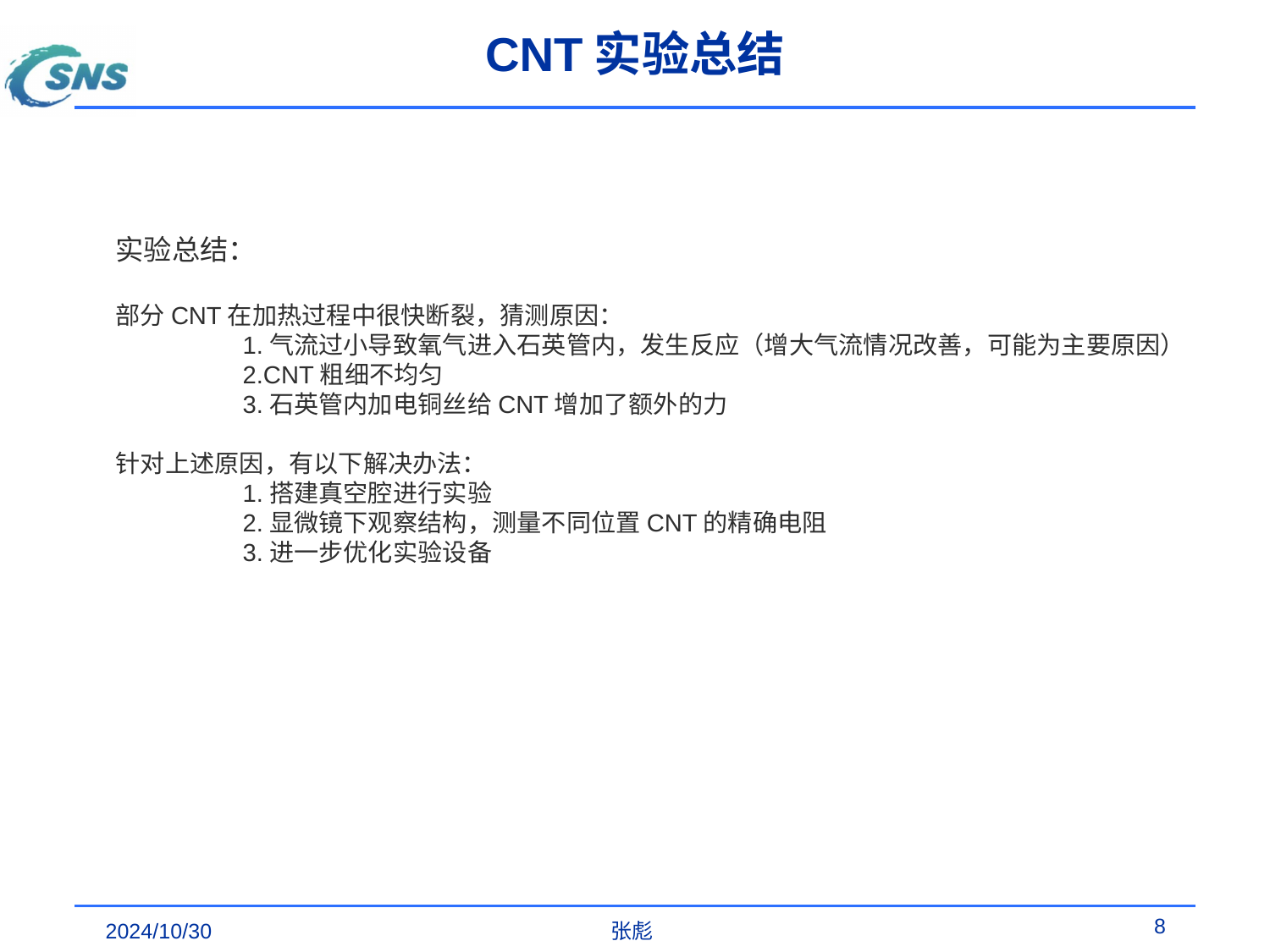

# CNT实验总结
实验总结：

部分CNT在加热过程中很快断裂，猜测原因：
	1.气流过小导致氧气进入石英管内，发生反应（增大气流情况改善，可能为主要原因）
	2.CNT粗细不均匀
	3.石英管内加电铜丝给CNT增加了额外的力

针对上述原因，有以下解决办法：
	1.搭建真空腔进行实验
	2.显微镜下观察结构，测量不同位置CNT的精确电阻
	3.进一步优化实验设备
8
2024/10/30
张彪